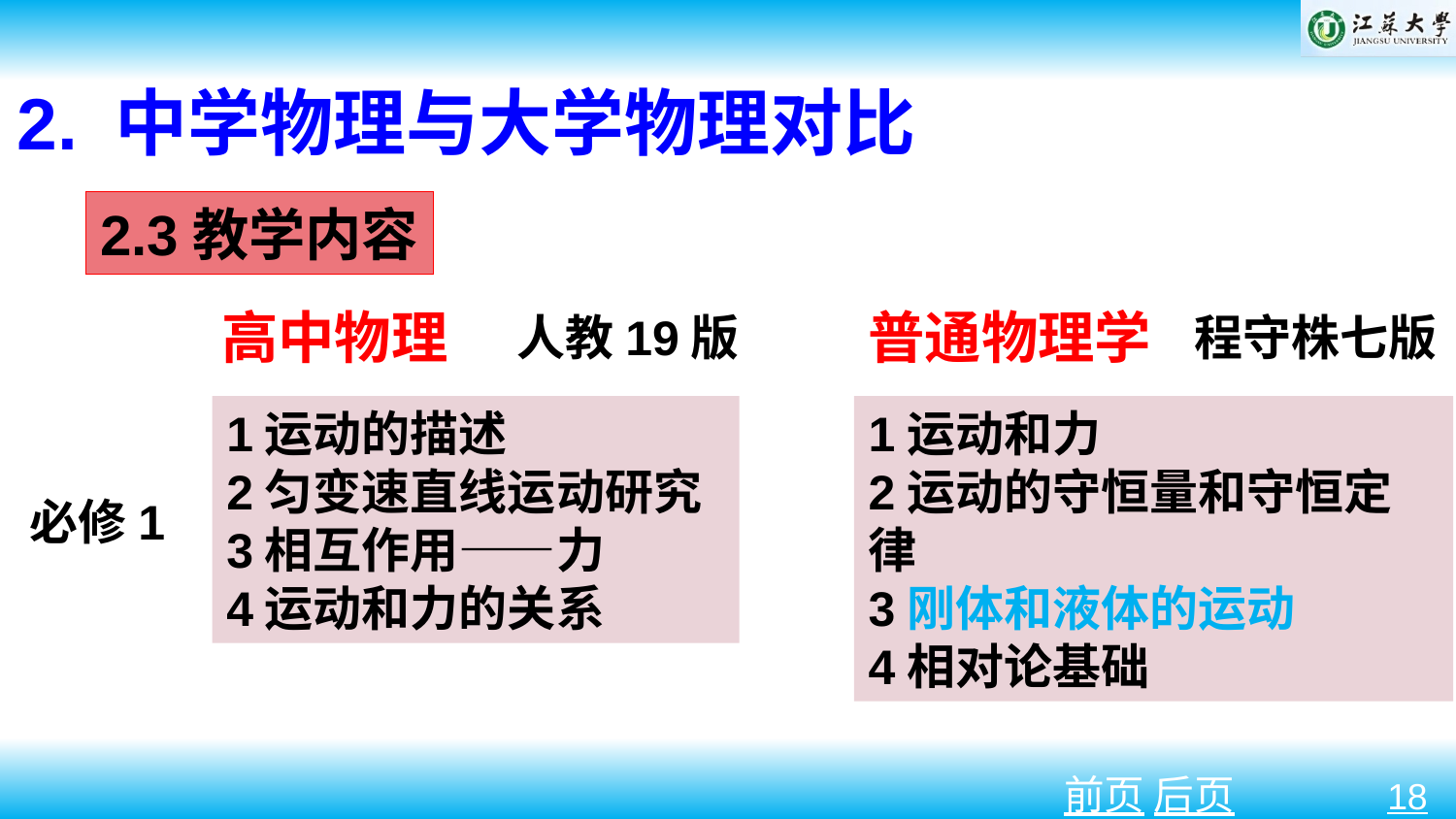

2. 中学物理与大学物理对比
2.3教学内容
普通物理学
高中物理
人教19版
程守株七版
1运动的描述
2匀变速直线运动研究
3相互作用——力
4运动和力的关系
1运动和力
2运动的守恒量和守恒定律
3刚体和液体的运动
4相对论基础
必修1